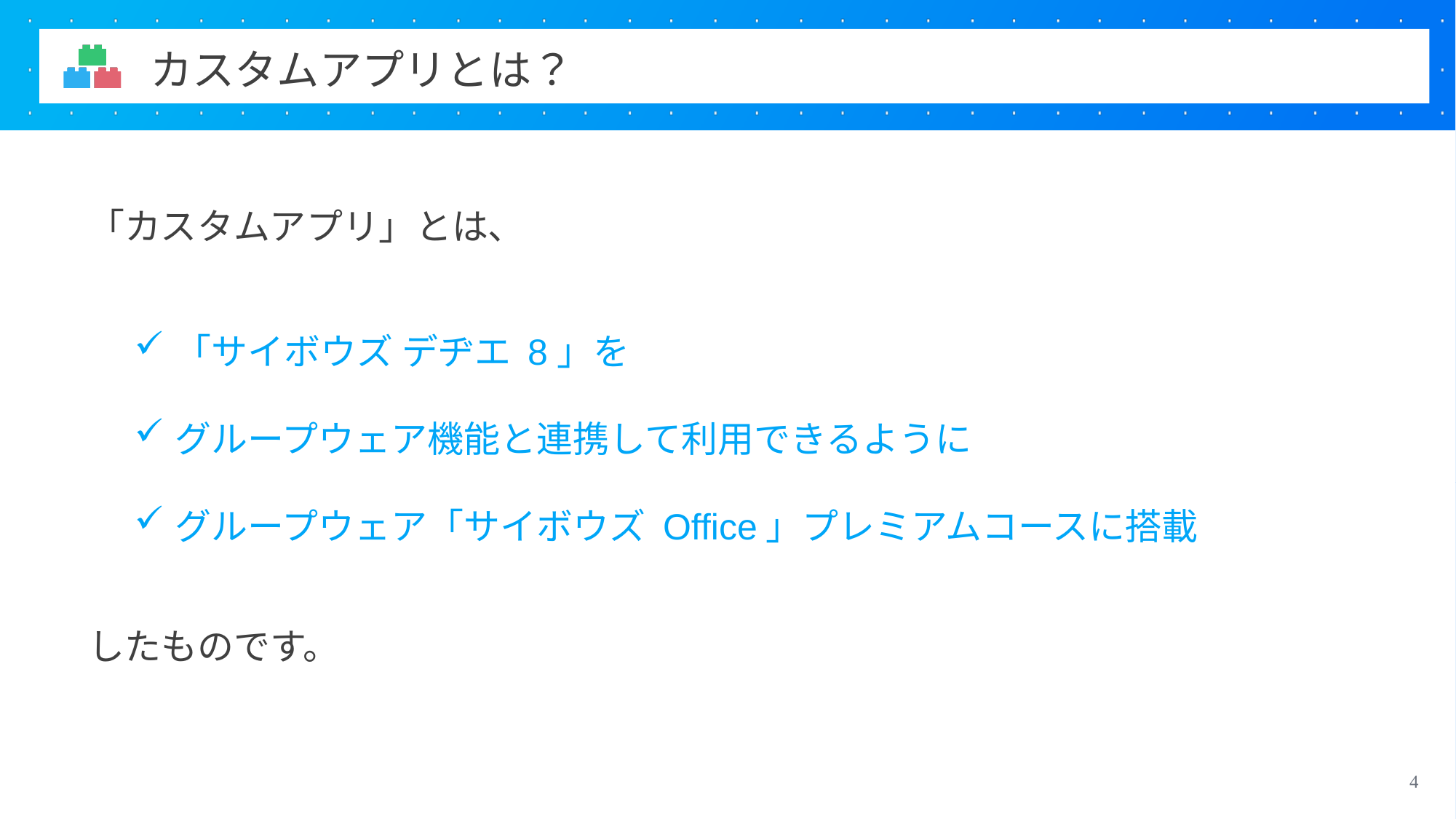

カスタムアプリとは？
「カスタムアプリ」とは、
「サイボウズ デヂエ 8」を

グループウェア機能と連携して利用できるように

グループウェア「サイボウズ Office」プレミアムコースに搭載
したものです。
4